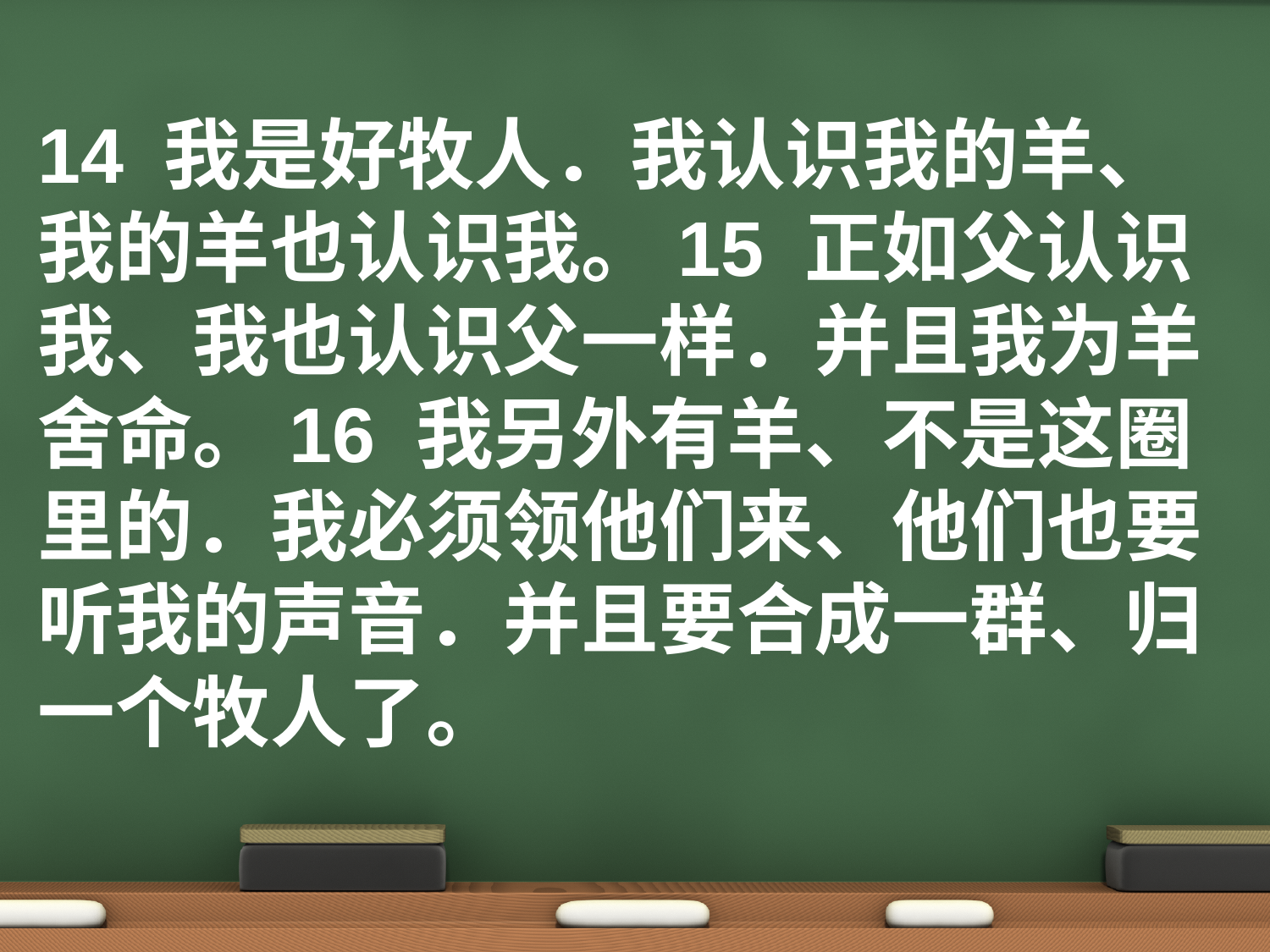

14 我是好牧人．我认识我的羊、我的羊也认识我。15 正如父认识我、我也认识父一样．并且我为羊舍命。16 我另外有羊、不是这圈里的．我必须领他们来、他们也要听我的声音．并且要合成一群、归一个牧人了。